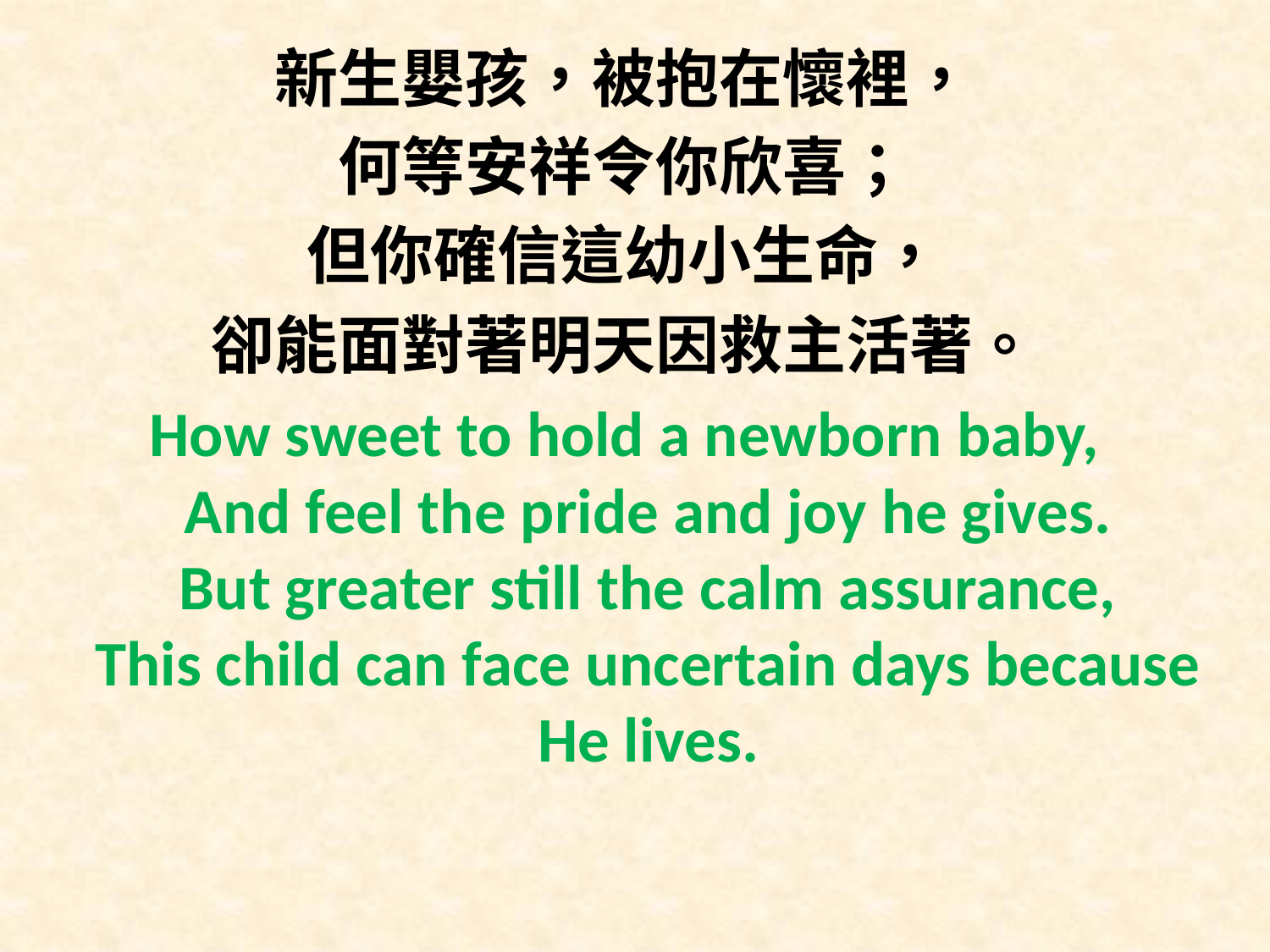

新生嬰孩，被抱在懷裡，
何等安祥令你欣喜；
但你確信這幼小生命，
卻能面對著明天因救主活著。
How sweet to hold a newborn baby,
And feel the pride and joy he gives.
But greater still the calm assurance,
This child can face uncertain days because He lives.